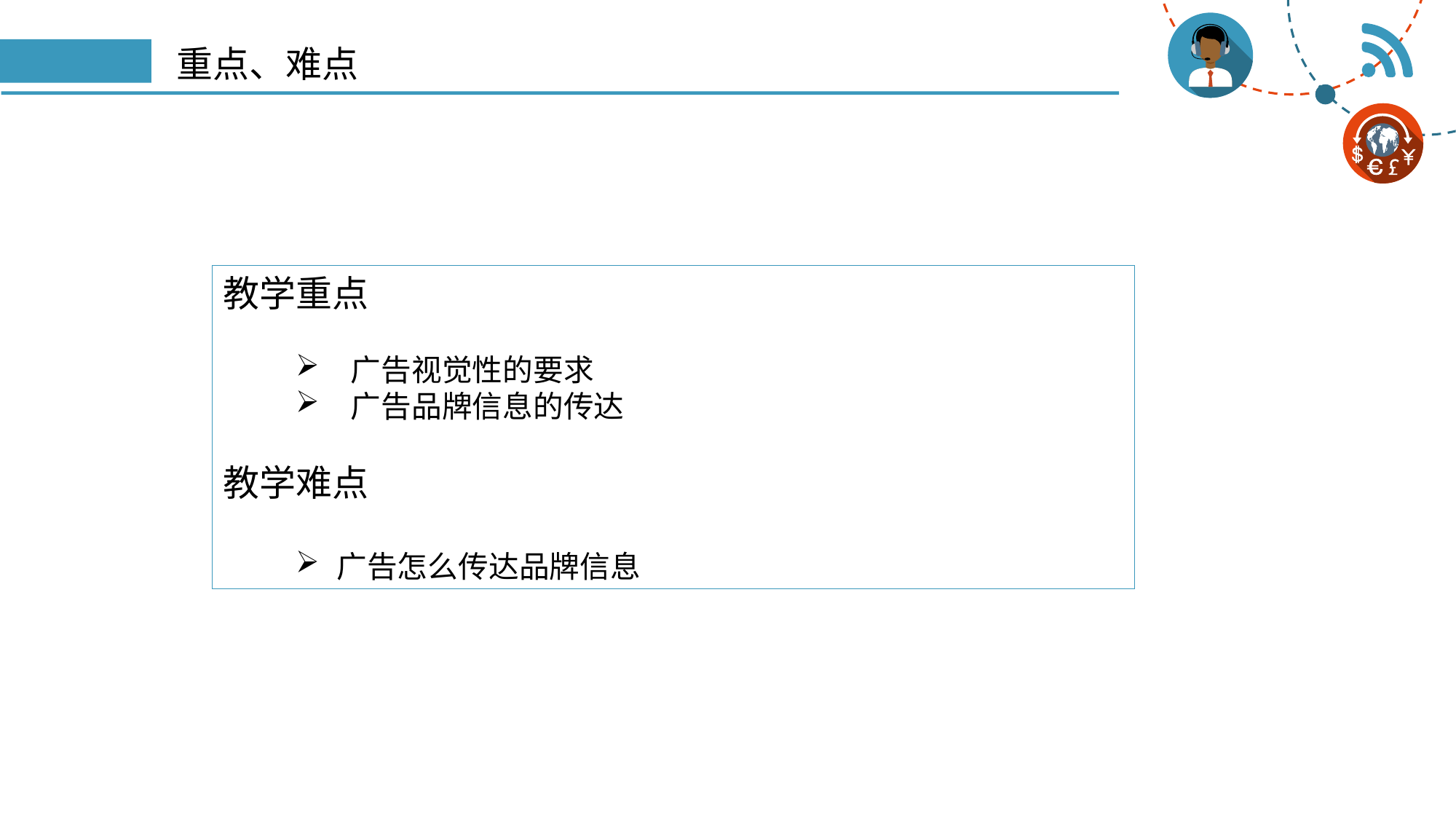

# 重点、难点
教学重点

 广告视觉性的要求
 广告品牌信息的传达

教学难点

广告怎么传达品牌信息